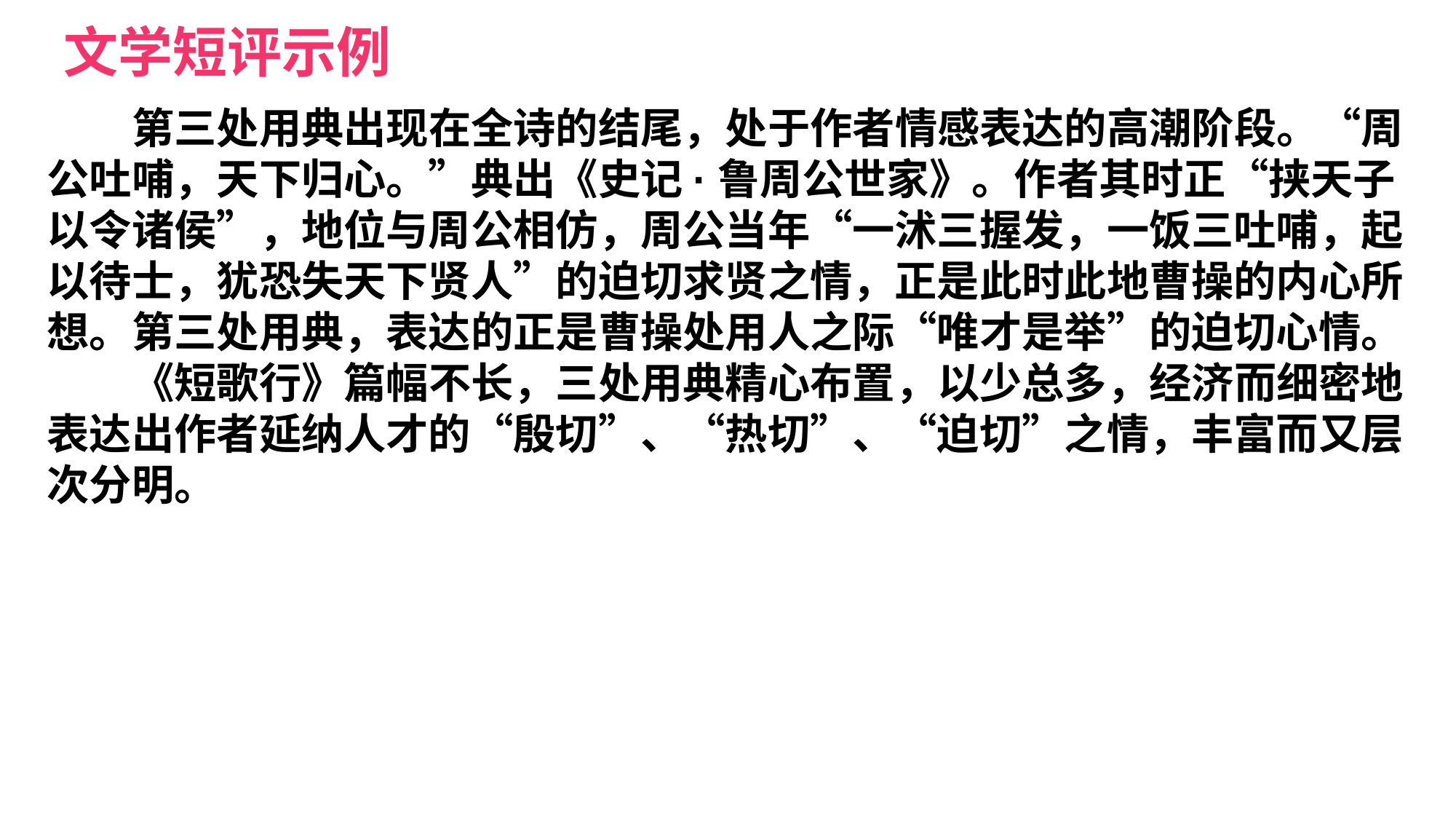

文学短评示例
第三处用典出现在全诗的结尾，处于作者情感表达的高潮阶段。“周公吐哺，天下归心。”典出《史记·鲁周公世家》。作者其时正“挟天子以令诸侯”，地位与周公相仿，周公当年“一沭三握发，一饭三吐哺，起以待士，犹恐失天下贤人”的迫切求贤之情，正是此时此地曹操的内心所想。第三处用典，表达的正是曹操处用人之际“唯才是举”的迫切心情。
《短歌行》篇幅不长，三处用典精心布置，以少总多，经济而细密地表达出作者延纳人才的“殷切”、“热切”、“迫切”之情，丰富而又层次分明。